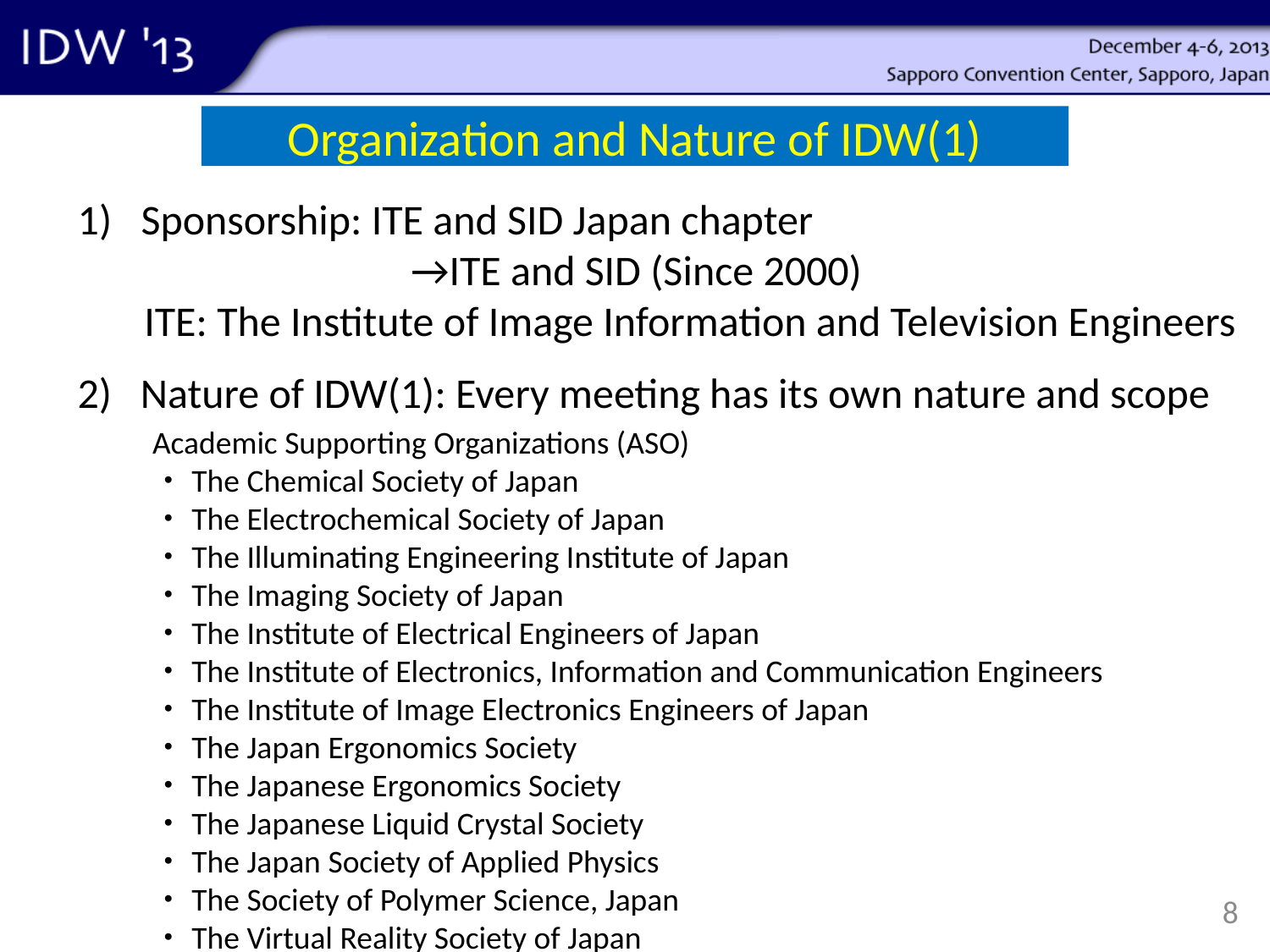

# Organization and Nature of IDW(1)
Sponsorship: ITE and SID Japan chapter
                                   →ITE and SID (Since 2000)
       ITE: The Institute of Image Information and Television Engineers

2)   Nature of IDW(1): Every meeting has its own nature and scope
Academic Supporting Organizations (ASO)
・The Chemical Society of Japan
・The Electrochemical Society of Japan
・The Illuminating Engineering Institute of Japan
・The Imaging Society of Japan
・The Institute of Electrical Engineers of Japan
・The Institute of Electronics, Information and Communication Engineers
・The Institute of Image Electronics Engineers of Japan
・The Japan Ergonomics Society
・The Japanese Ergonomics Society
・The Japanese Liquid Crystal Society
・The Japan Society of Applied Physics
・The Society of Polymer Science, Japan
・The Virtual Reality Society of Japan
8